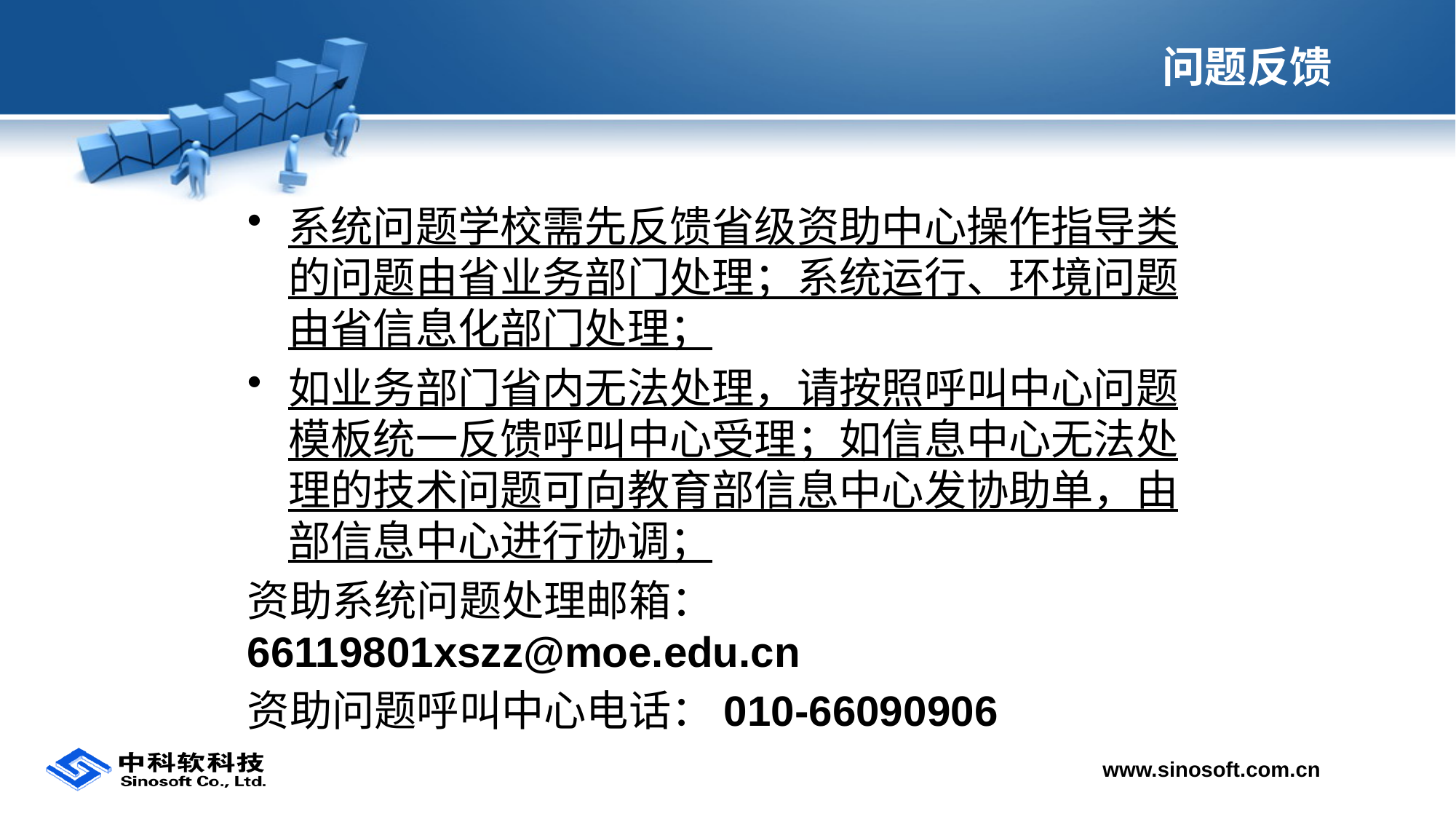

# 问题反馈
系统问题学校需先反馈省级资助中心操作指导类的问题由省业务部门处理；系统运行、环境问题由省信息化部门处理；
如业务部门省内无法处理，请按照呼叫中心问题模板统一反馈呼叫中心受理；如信息中心无法处理的技术问题可向教育部信息中心发协助单，由部信息中心进行协调；
资助系统问题处理邮箱：66119801xszz@moe.edu.cn
资助问题呼叫中心电话：010-66090906